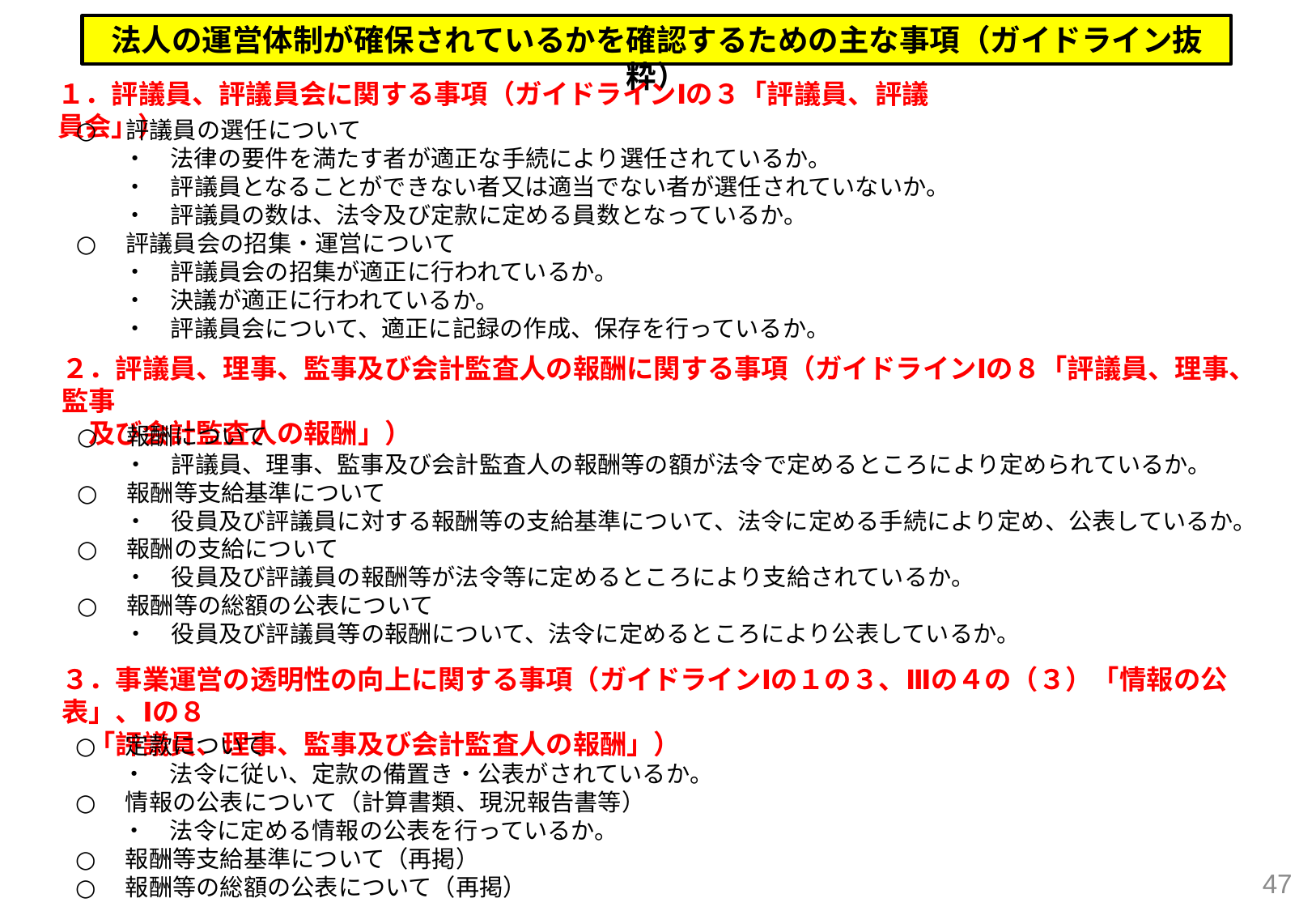

法人の運営体制が確保されているかを確認するための主な事項（ガイドライン抜粋）
１．評議員、評議員会に関する事項（ガイドラインⅠの３「評議員、評議員会」）
○　評議員の選任について
　　・　法律の要件を満たす者が適正な手続により選任されているか。
　　・　評議員となることができない者又は適当でない者が選任されていないか。
　　・　評議員の数は、法令及び定款に定める員数となっているか。
○　評議員会の招集・運営について
　　・　評議員会の招集が適正に行われているか。
　　・　決議が適正に行われているか。
　　・　評議員会について、適正に記録の作成、保存を行っているか。
２．評議員、理事、監事及び会計監査人の報酬に関する事項（ガイドラインⅠの８「評議員、理事、監事
　及び会計監査人の報酬」）
○　報酬について
　　・　評議員、理事、監事及び会計監査人の報酬等の額が法令で定めるところにより定められているか。
○　報酬等支給基準について
　　・　役員及び評議員に対する報酬等の支給基準について、法令に定める手続により定め、公表しているか。
○　報酬の支給について
　　・　役員及び評議員の報酬等が法令等に定めるところにより支給されているか。
○　報酬等の総額の公表について
　　・　役員及び評議員等の報酬について、法令に定めるところにより公表しているか。
３．事業運営の透明性の向上に関する事項（ガイドラインⅠの１の３、Ⅲの４の（３）「情報の公表」、Ⅰの８
　「評議員、理事、監事及び会計監査人の報酬」）
○　定款について
　　・　法令に従い、定款の備置き・公表がされているか。
○　情報の公表について（計算書類、現況報告書等）
　　・　法令に定める情報の公表を行っているか。
○　報酬等支給基準について（再掲）
○　報酬等の総額の公表について（再掲）
47